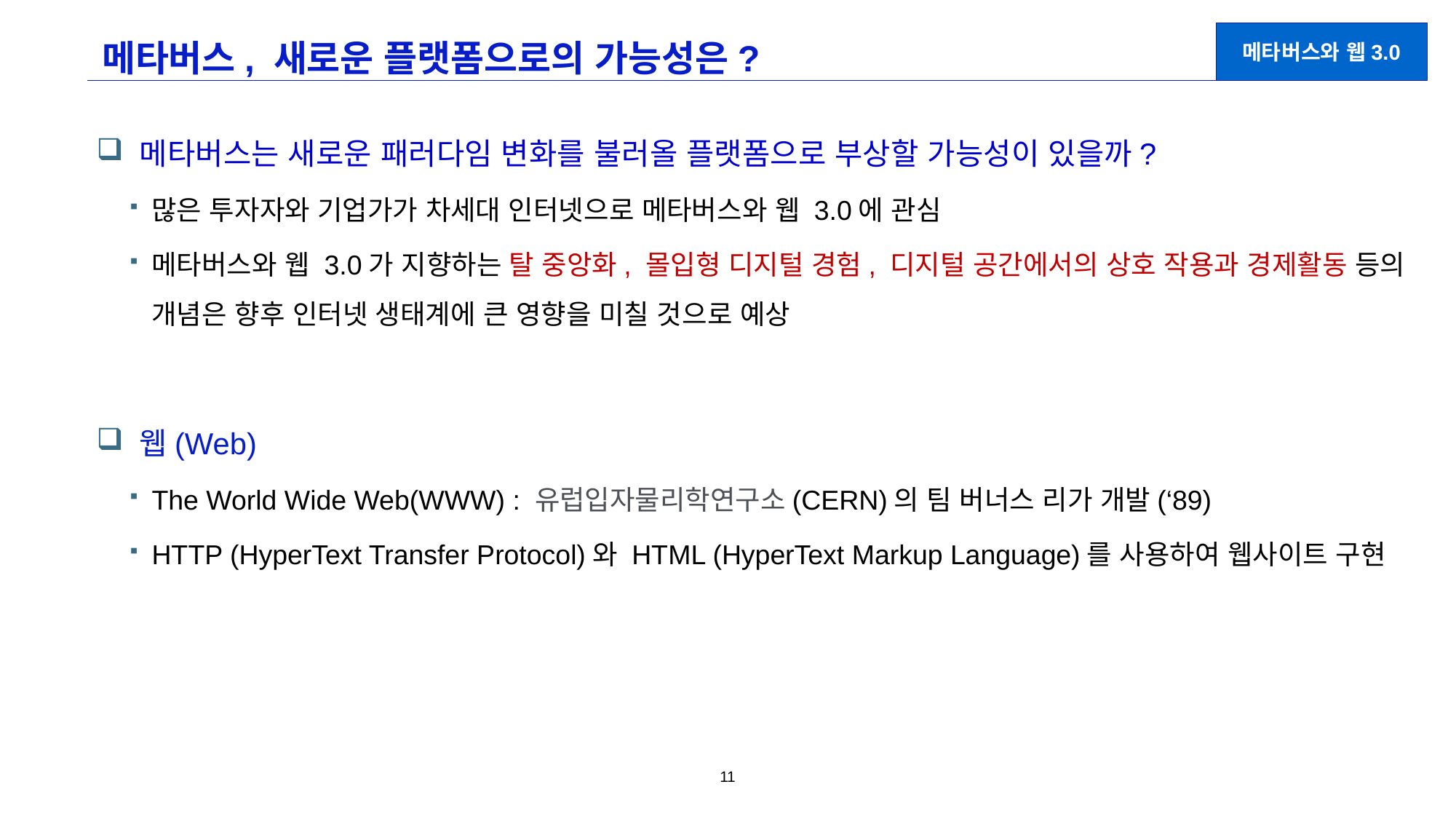

# 메타버스, 새로운 플랫폼으로의 가능성은?
메타버스와 웹3.0
메타버스는 새로운 패러다임 변화를 불러올 플랫폼으로 부상할 가능성이 있을까?
많은 투자자와 기업가가 차세대 인터넷으로 메타버스와 웹 3.0에 관심
메타버스와 웹 3.0가 지향하는 탈 중앙화, 몰입형 디지털 경험, 디지털 공간에서의 상호 작용과 경제활동 등의 개념은 향후 인터넷 생태계에 큰 영향을 미칠 것으로 예상

웹(Web)
The World Wide Web(WWW) : 유럽입자물리학연구소(CERN)의 팀 버너스 리가 개발(‘89)
HTTP (HyperText Transfer Protocol)와 HTML (HyperText Markup Language)를 사용하여 웹사이트 구현